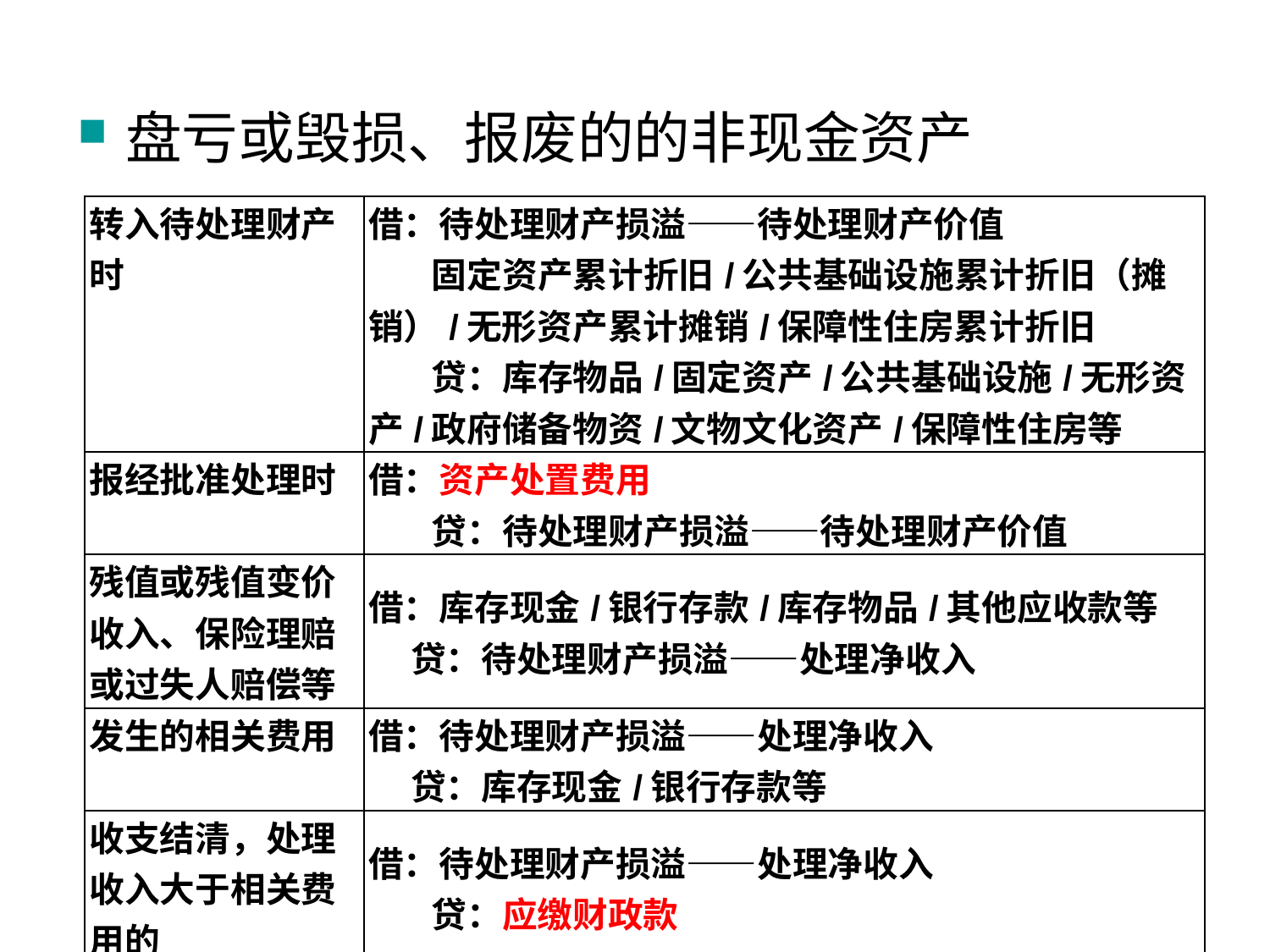

盘亏或毁损、报废的的非现金资产
| 转入待处理财产时 | 借：待处理财产损溢——待处理财产价值 固定资产累计折旧/公共基础设施累计折旧（摊销）/无形资产累计摊销/保障性住房累计折旧 贷：库存物品/固定资产/公共基础设施/无形资产/政府储备物资/文物文化资产/保障性住房等 |
| --- | --- |
| 报经批准处理时 | 借：资产处置费用 贷：待处理财产损溢——待处理财产价值 |
| 残值或残值变价收入、保险理赔或过失人赔偿等 | 借：库存现金/银行存款/库存物品/其他应收款等 贷：待处理财产损溢——处理净收入 |
| 发生的相关费用 | 借：待处理财产损溢——处理净收入 贷：库存现金/银行存款等 |
| 收支结清，处理收入大于相关费用的 | 借：待处理财产损溢——处理净收入 贷：应缴财政款 |
132